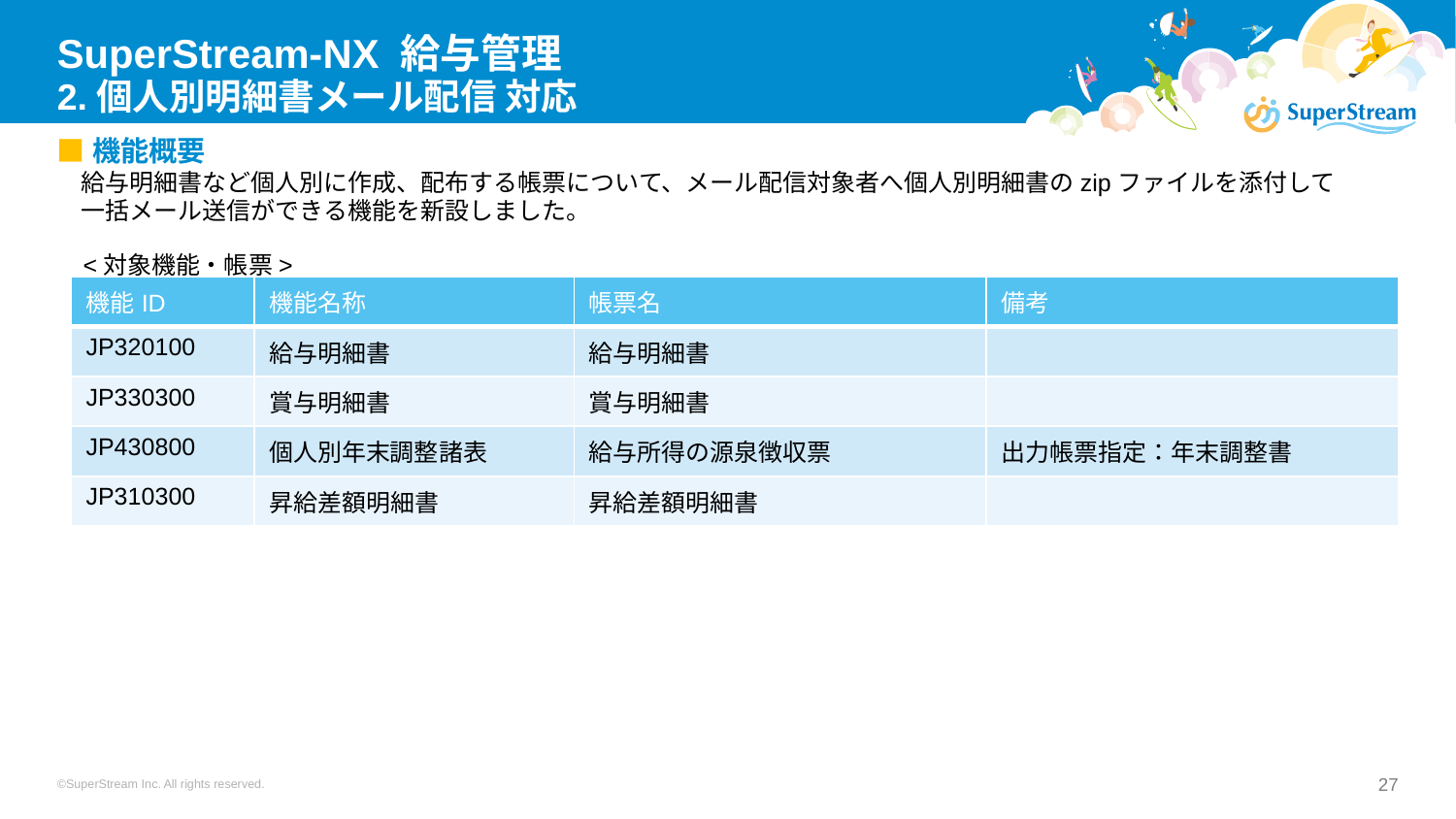

# SuperStream-NX 給与管理 2.個人別明細書メール配信 対応
■機能概要
　給与明細書など個人別に作成、配布する帳票について、メール配信対象者へ個人別明細書のzipファイルを添付して
　一括メール送信ができる機能を新設しました。

<対象機能・帳票>
| 機能ID | 機能名称 | 帳票名 | 備考 |
| --- | --- | --- | --- |
| JP320100 | 給与明細書 | 給与明細書 |  |
| JP330300 | 賞与明細書 | 賞与明細書 |  |
| JP430800 | 個人別年末調整諸表 | 給与所得の源泉徴収票 | 出力帳票指定：年末調整書 |
| JP310300 | 昇給差額明細書 | 昇給差額明細書 |  |
©SuperStream Inc. All rights reserved.
27